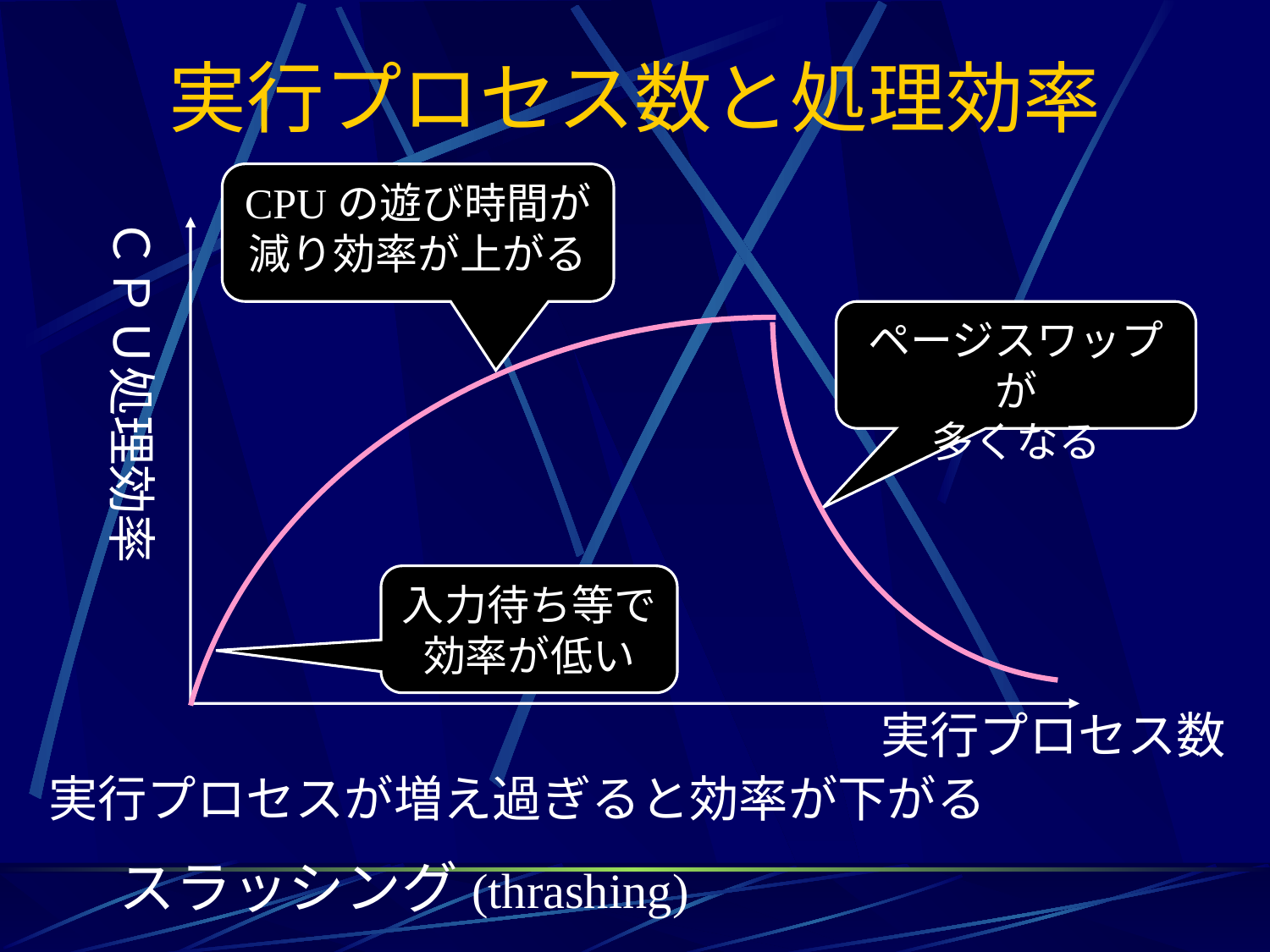

# 実行プロセス数と処理効率
CPUの遊び時間が
減り効率が上がる
ＣＰＵ処理効率

ページスワップが
多くなる

入力待ち等で
効率が低い
実行プロセス数

実行プロセスが増え過ぎると効率が下がる
スラッシング(thrashing)